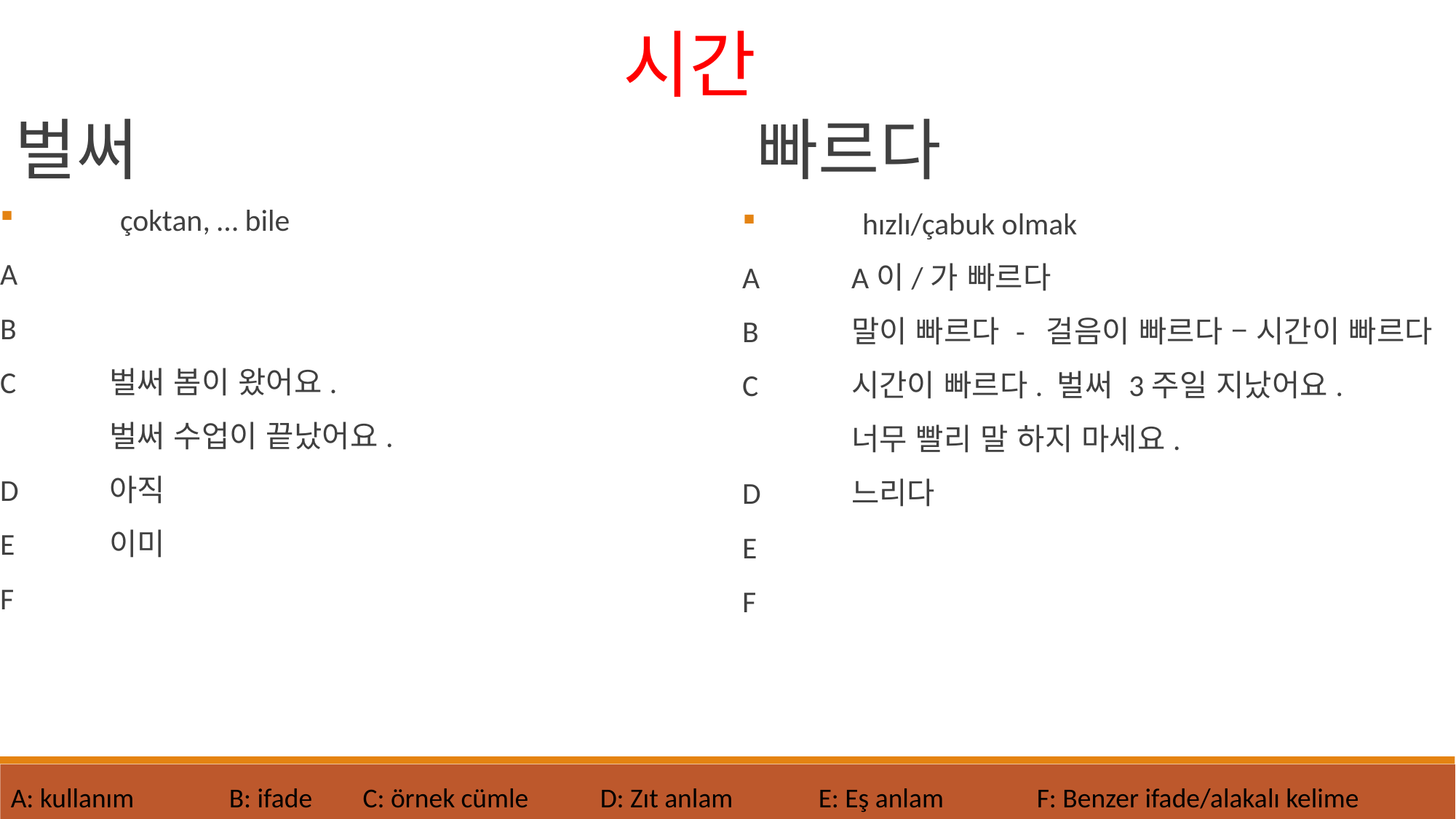

시간
벌써
빠르다
	çoktan, … bile
A
B
C	벌써 봄이 왔어요.
	벌써 수업이 끝났어요.
D	아직
E	이미
F

	hızlı/çabuk olmak
A	A이/가 빠르다
B	말이 빠르다 -  걸음이 빠르다 – 시간이 빠르다
C	시간이 빠르다. 벌써 3주일 지났어요.
	너무 빨리 말 하지 마세요.
D	느리다
E
F

A: kullanım 	B: ifade	    C: örnek cümle
D: Zıt anlam	E: Eş anlam	F: Benzer ifade/alakalı kelime